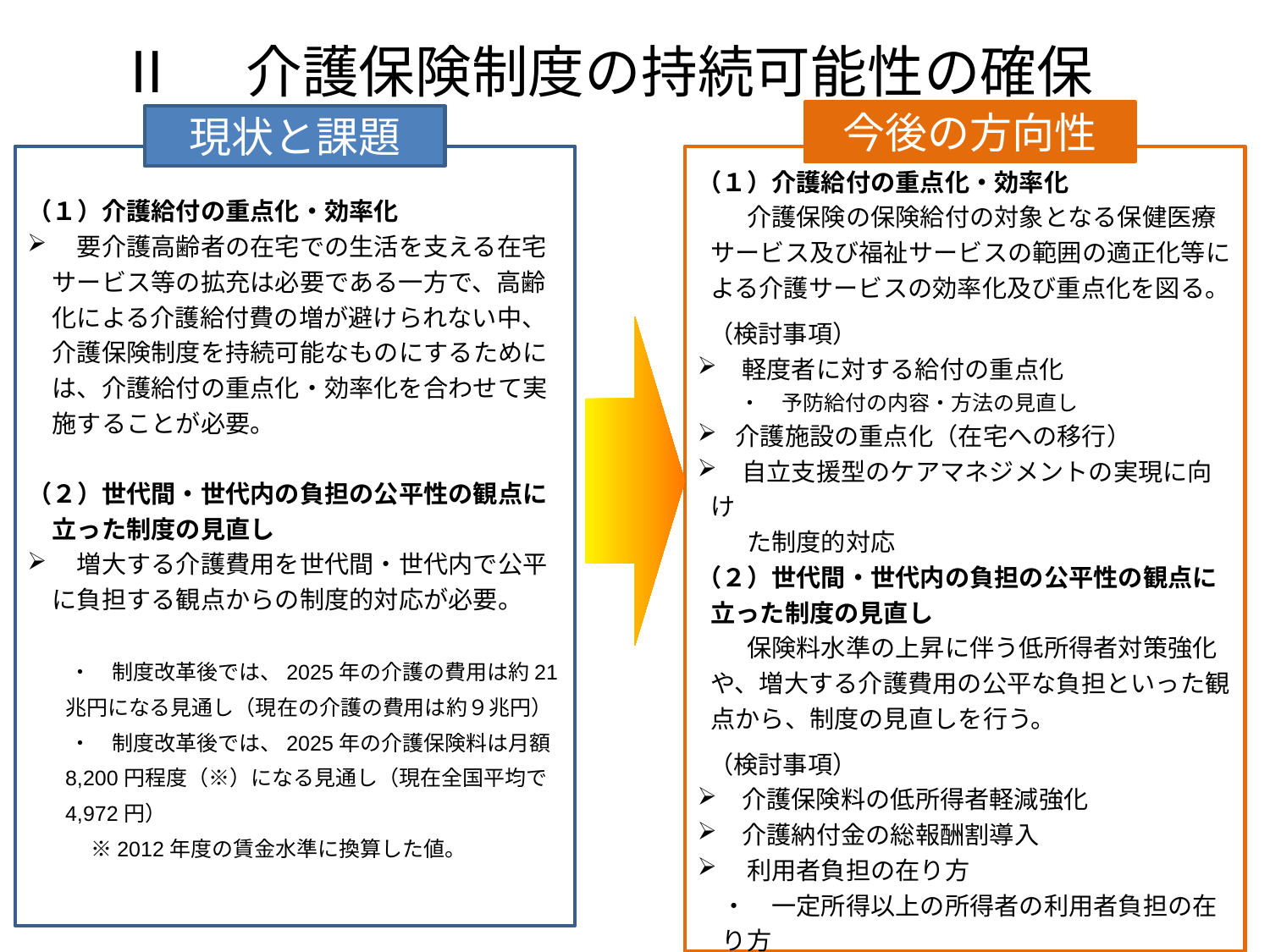

# Ⅱ　介護保険制度の持続可能性の確保
今後の方向性
現状と課題

（１）介護給付の重点化・効率化
　要介護高齢者の在宅での生活を支える在宅サービス等の拡充は必要である一方で、高齢化による介護給付費の増が避けられない中、介護保険制度を持続可能なものにするためには、介護給付の重点化・効率化を合わせて実施することが必要。

（２）世代間・世代内の負担の公平性の観点に立った制度の見直し
　増大する介護費用を世代間・世代内で公平に負担する観点からの制度的対応が必要。

　　・　制度改革後では、2025年の介護の費用は約21兆円になる見通し（現在の介護の費用は約９兆円）
　　・　制度改革後では、2025年の介護保険料は月額8,200円程度（※）になる見通し（現在全国平均で4,972円）
　　　※2012年度の賃金水準に換算した値。

（１）介護給付の重点化・効率化
　　介護保険の保険給付の対象となる保健医療サービス及び福祉サービスの範囲の適正化等による介護サービスの効率化及び重点化を図る。
 （検討事項）
　軽度者に対する給付の重点化
　　・　予防給付の内容・方法の見直し
介護施設の重点化（在宅への移行）
　自立支援型のケアマネジメントの実現に向け
　　た制度的対応
（２）世代間・世代内の負担の公平性の観点に   立った制度の見直し
　　保険料水準の上昇に伴う低所得者対策強化や、増大する介護費用の公平な負担といった観点から、制度の見直しを行う。
 （検討事項）
　介護保険料の低所得者軽減強化
　介護納付金の総報酬割導入
　利用者負担の在り方
　・　一定所得以上の所得者の利用者負担の在り方
　・　補足給付における資産の勘案
　・　多床室の給付範囲